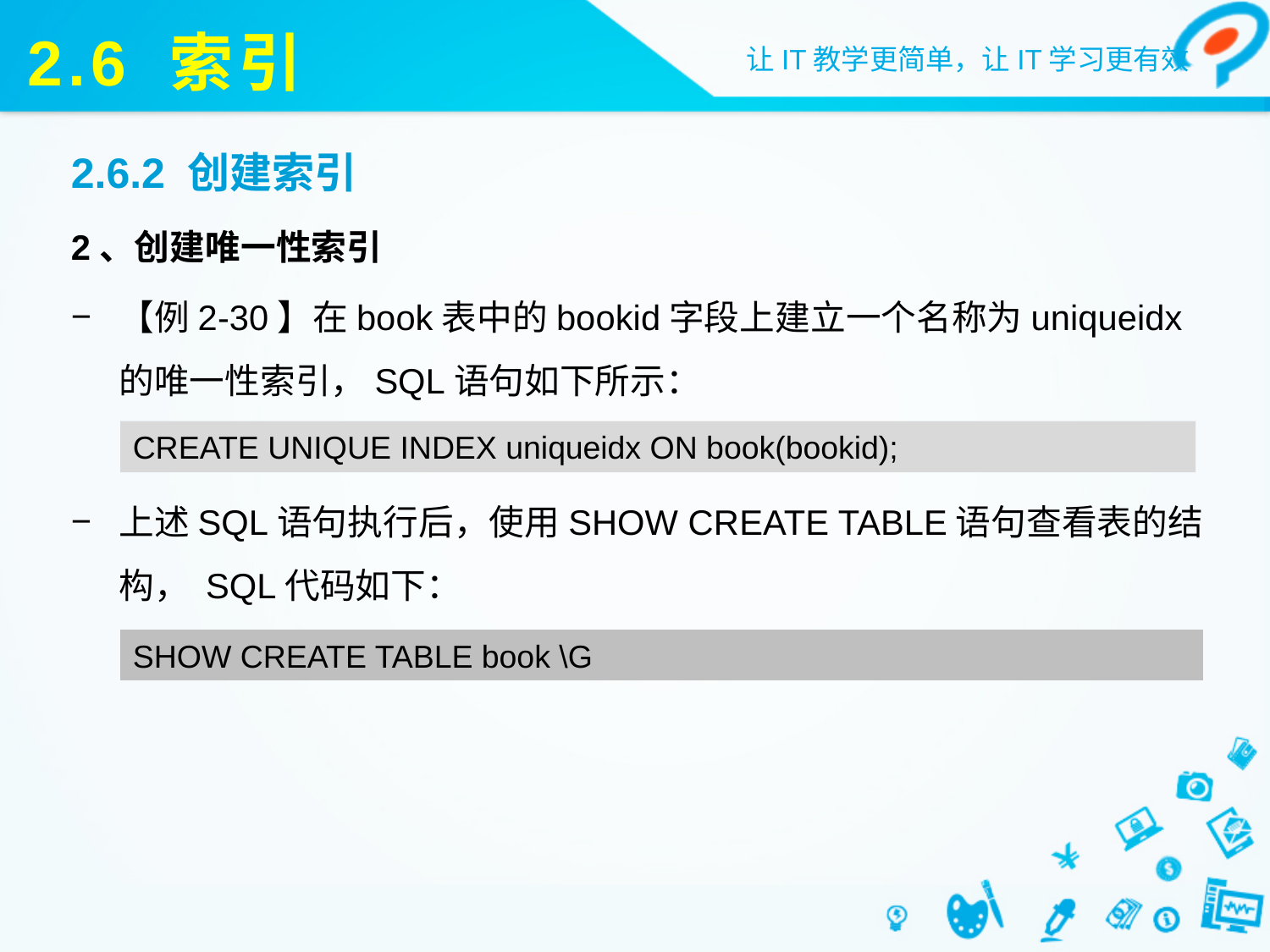

# 2.6 索引
2.6.2 创建索引
2、创建唯一性索引
【例2-30】在book表中的bookid字段上建立一个名称为uniqueidx的唯一性索引，SQL语句如下所示：

上述SQL语句执行后，使用SHOW CREATE TABLE语句查看表的结构， SQL代码如下：

CREATE UNIQUE INDEX uniqueidx ON book(bookid);
SHOW CREATE TABLE book \G